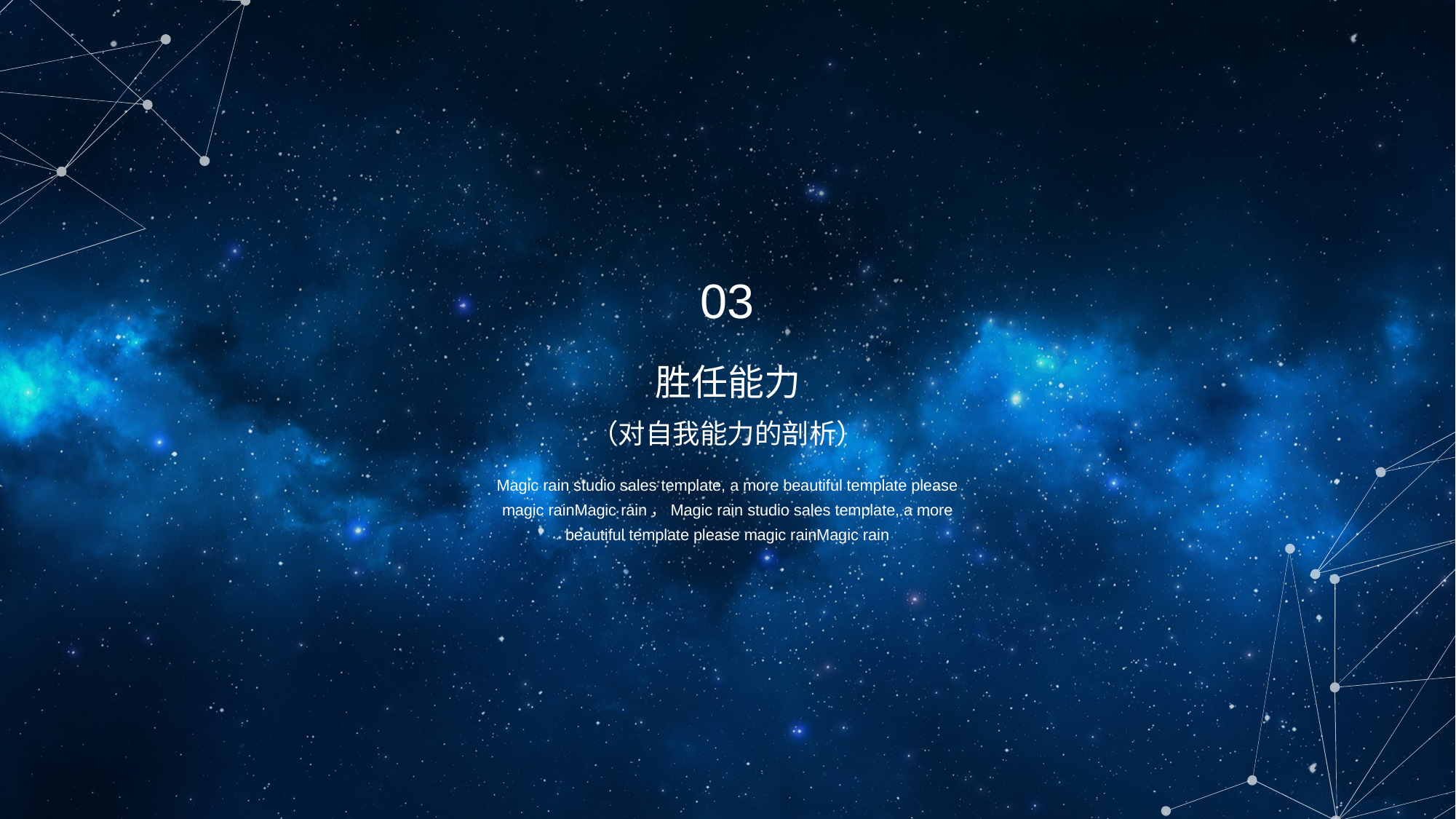

03
胜任能力
（对自我能力的剖析）
Magic rain studio sales template, a more beautiful template please magic rainMagic rain，Magic rain studio sales template, a more beautiful template please magic rainMagic rain